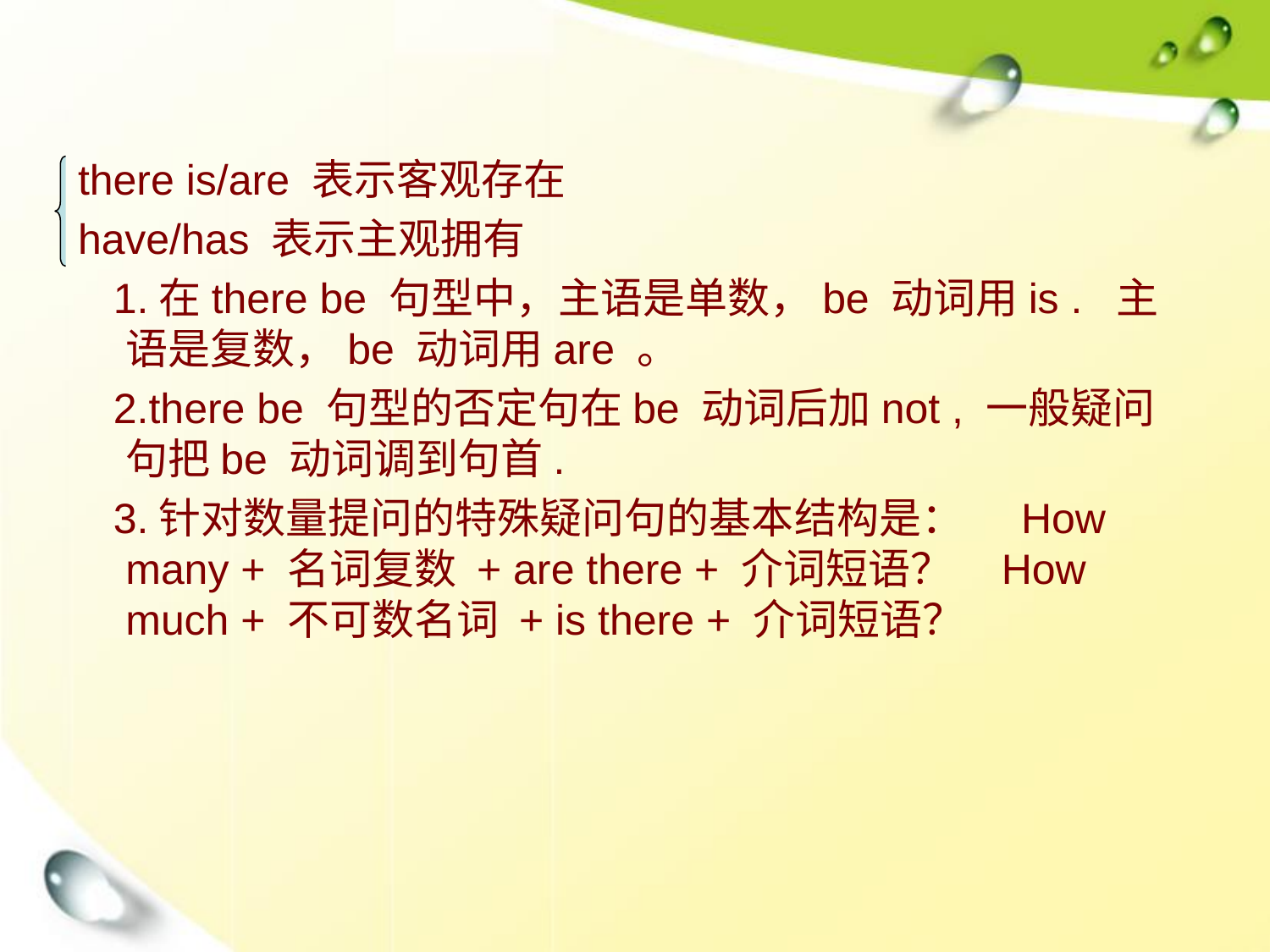

there is/are 表示客观存在
have/has 表示主观拥有
   1.在there be 句型中，主语是单数，be 动词用is .  主语是复数，be 动词用are 。
   2.there be 句型的否定句在be 动词后加not , 一般疑问句把be 动词调到句首.
   3.针对数量提问的特殊疑问句的基本结构是：     How many + 名词复数 + are there + 介词短语？    How much + 不可数名词 + is there + 介词短语？